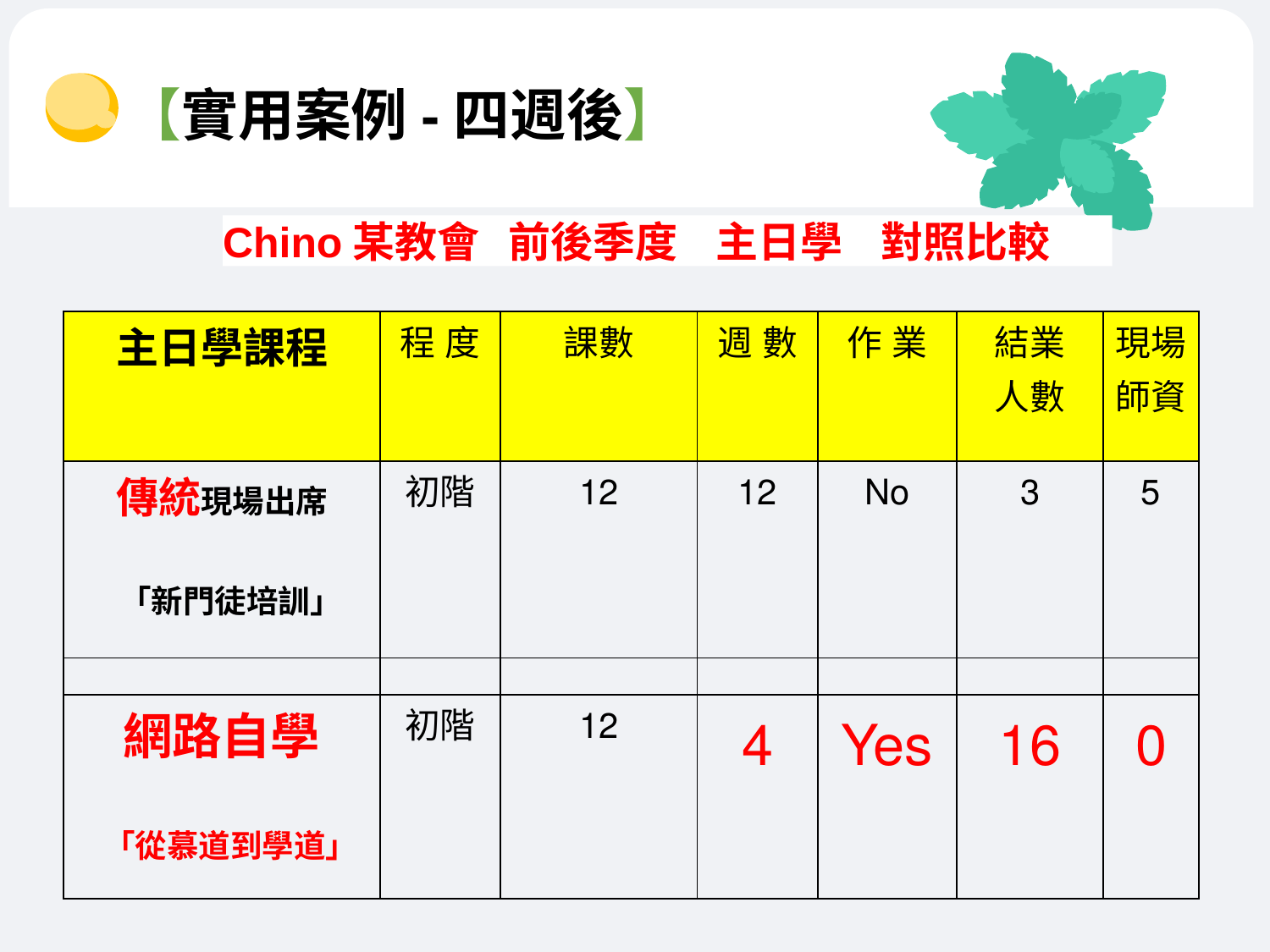

【實用案例-四週後】
Chino某教會   前後季度    主日學    對照比較
| 主日學課程 | 程 度 | 課數 | 週 數 | 作 業 | 結業 人數 | 現場師資 |
| --- | --- | --- | --- | --- | --- | --- |
| 傳統現場出席   「新門徒培訓」 | 初階 | 12 | 12 | No | 3 | 5 |
|  |  |  |  |  |  |  |
| 網路自學   「從慕道到學道」 | 初階 | 12 | 4 | Yes | 16 | 0 |